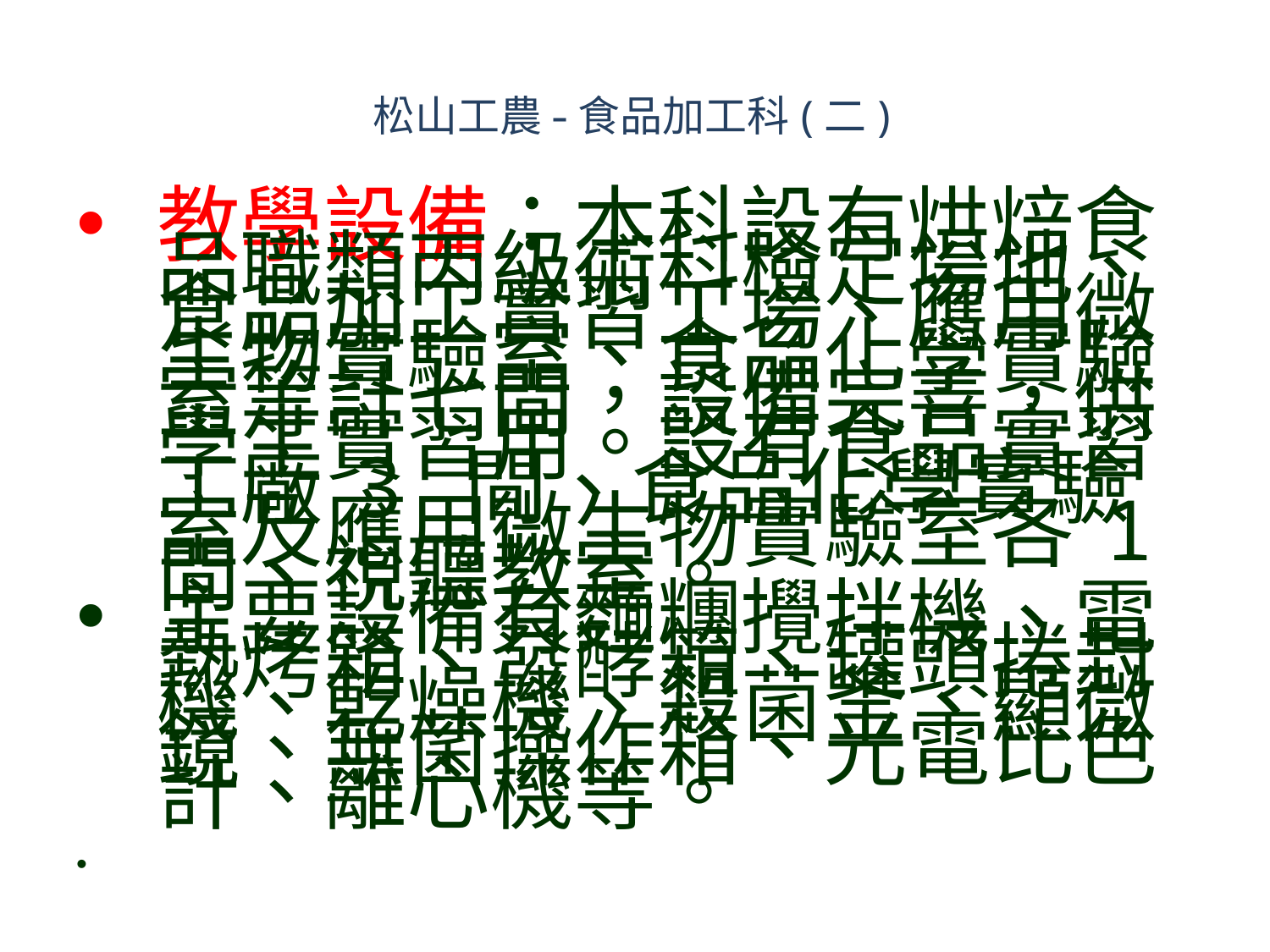

# 松山工農-食品加工科(二)
教學設備：本科設有烘焙食品職類丙級術科檢定場地、食品加工實習工場、應用微生物實驗室、食品化學實驗室等計七間，設備完善，供學生實習用。設有食品實習工廠 3 間、食品化學實驗室及應用微生物實驗室各 1 間、視聽教室。
主要設備有麵糰攪拌機、電熱烤箱、發酵箱、罐頭捲封機、乾燥機、殺菌釜、顯微鏡、無菌操作箱、光電比色計、離心機等。